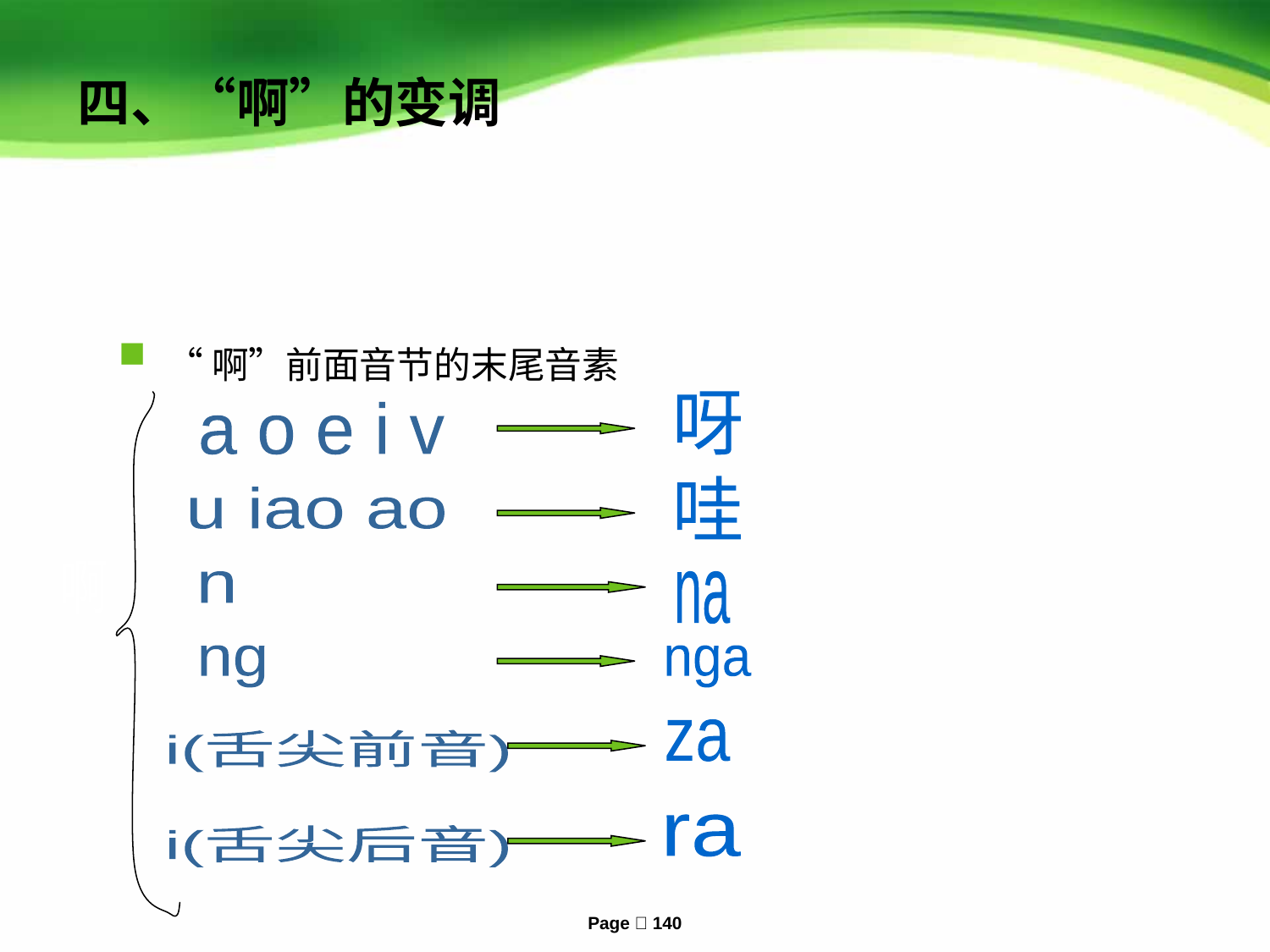

# 四、“啊”的变调
“啊”前面音节的末尾音素

呀
a o e i v

哇
u iao ao

啊
n
na

ng
nga

za
i(舌尖前音)

ra
i(舌尖后音)